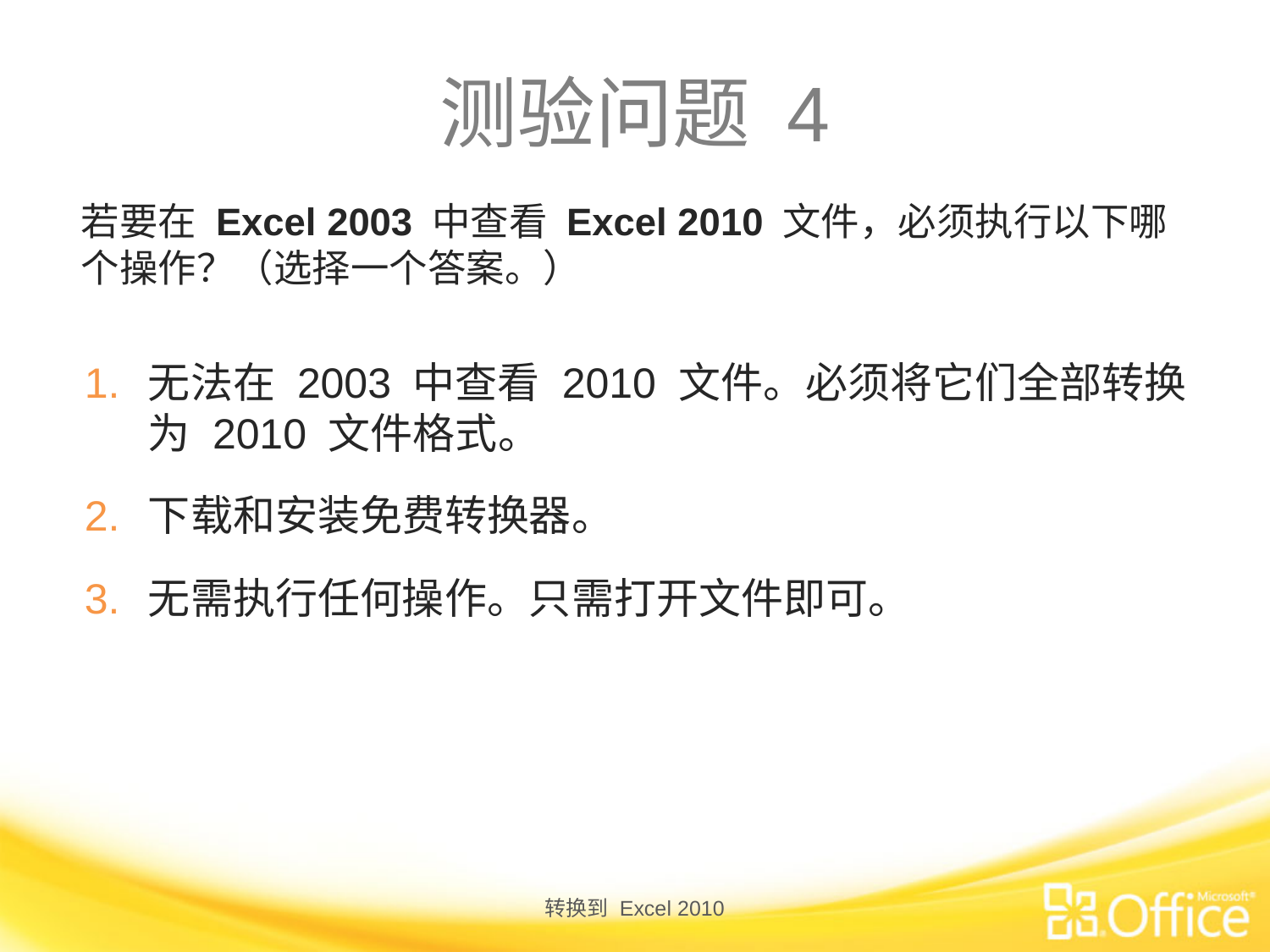

# 测验问题 4
若要在 Excel 2003 中查看 Excel 2010 文件，必须执行以下哪个操作？（选择一个答案。）
无法在 2003 中查看 2010 文件。必须将它们全部转换为 2010 文件格式。
下载和安装免费转换器。
无需执行任何操作。只需打开文件即可。
转换到 Excel 2010